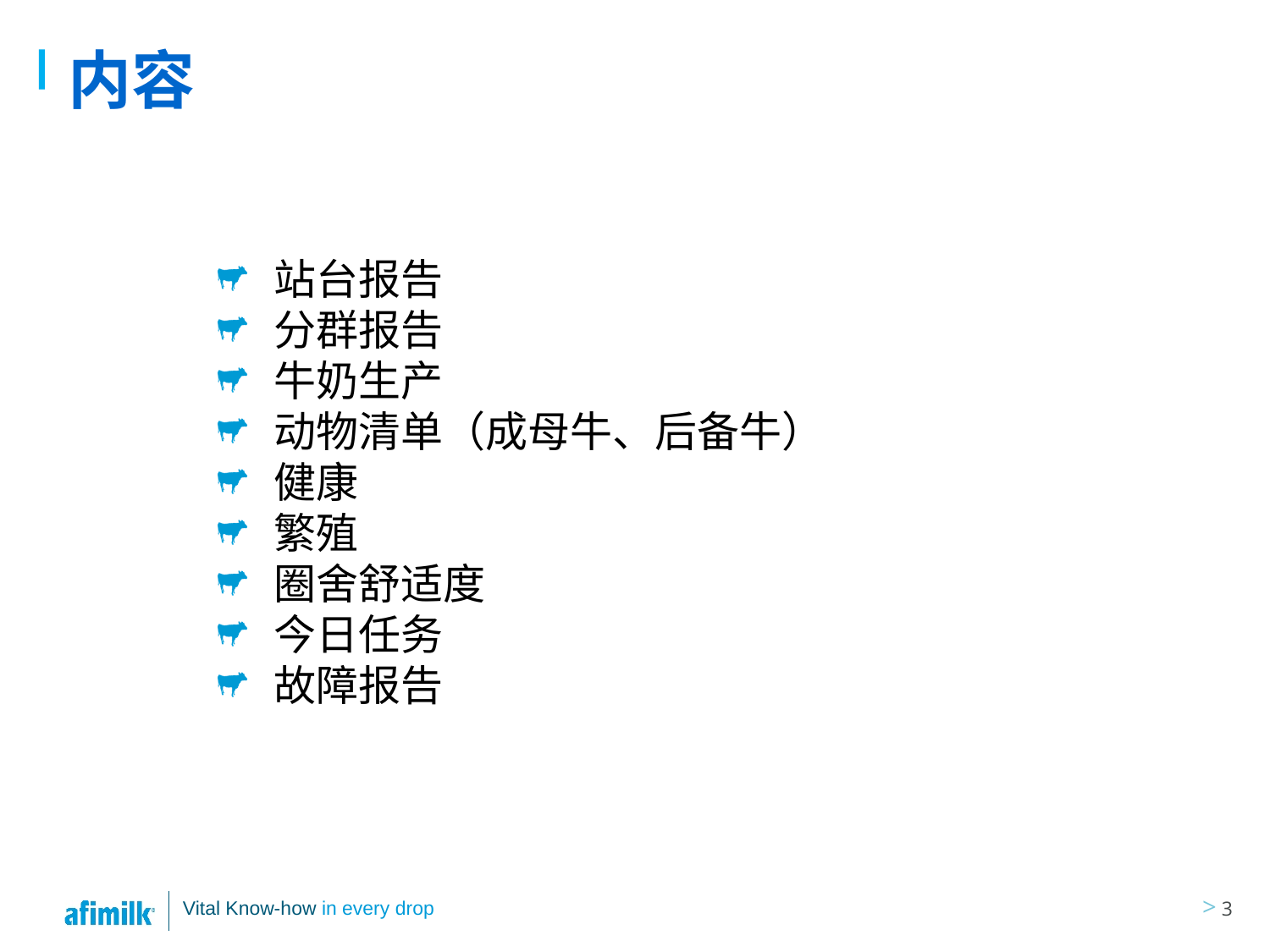

# 内容
站台报告
分群报告
牛奶生产
动物清单（成母牛、后备牛）
健康
繁殖
圈舍舒适度
今日任务
故障报告